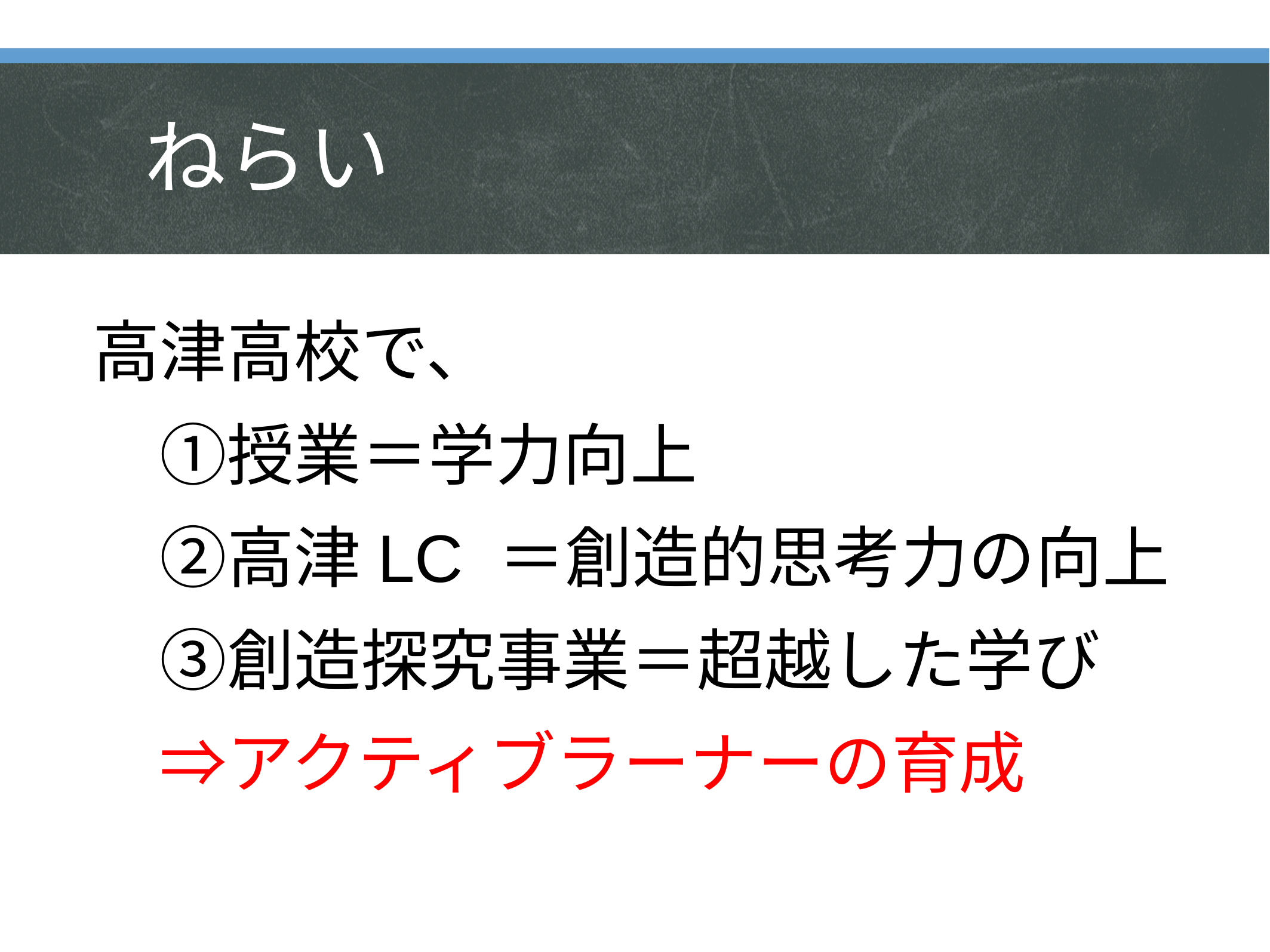

# ねらい
高津高校で、
　①授業＝学力向上
　②高津LC ＝創造的思考力の向上
　③創造探究事業＝超越した学び
　⇒アクティブラーナーの育成